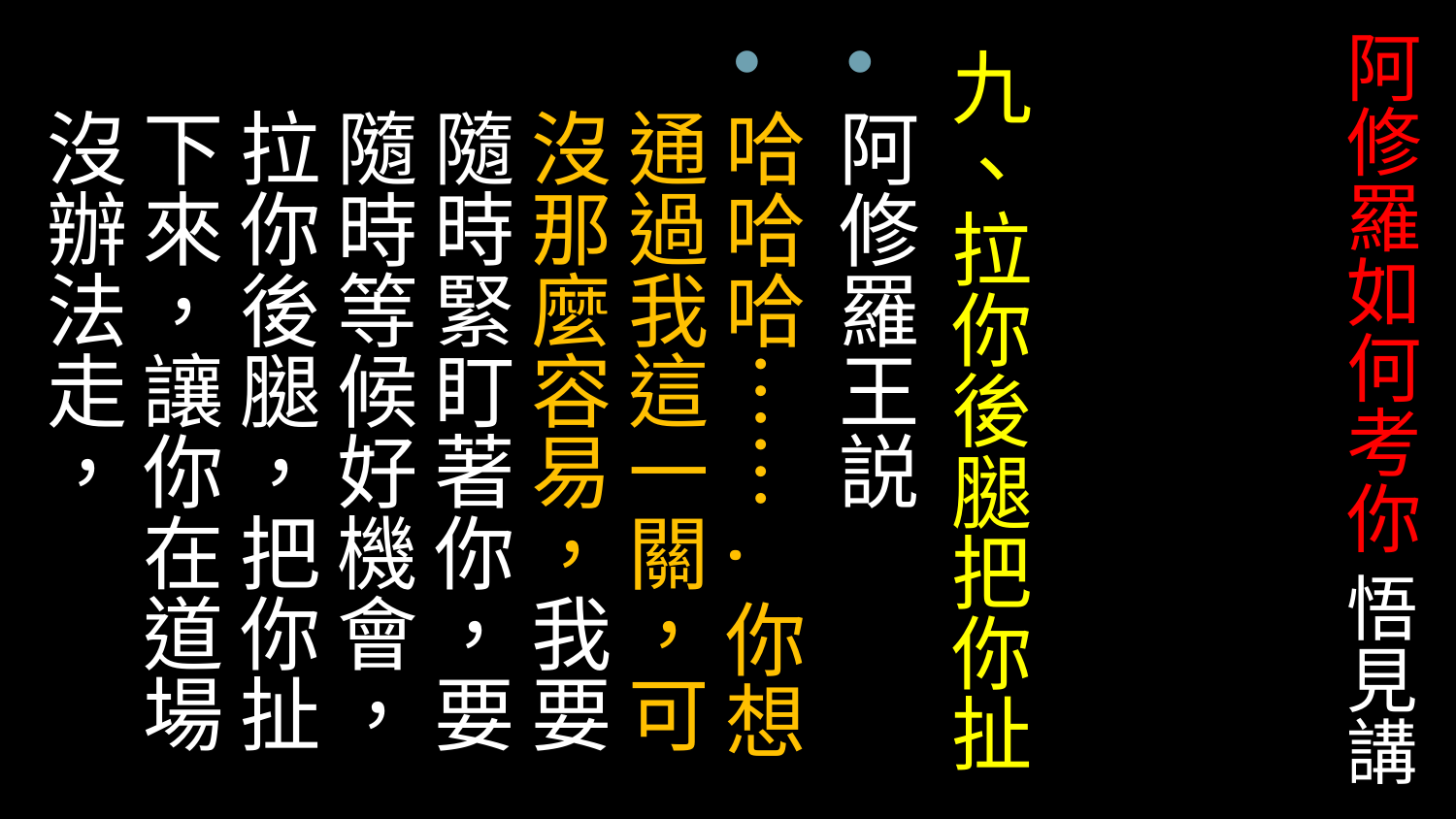

# 阿修羅如何考你 悟見講
九、拉你後腿把你扯
阿修羅王説
哈哈哈…….你想通過我這一關，可沒那麼容易，我要隨時緊盯著你，要隨時等候好機會，拉你後腿，把你扯下來，讓你在道場沒辦法走，